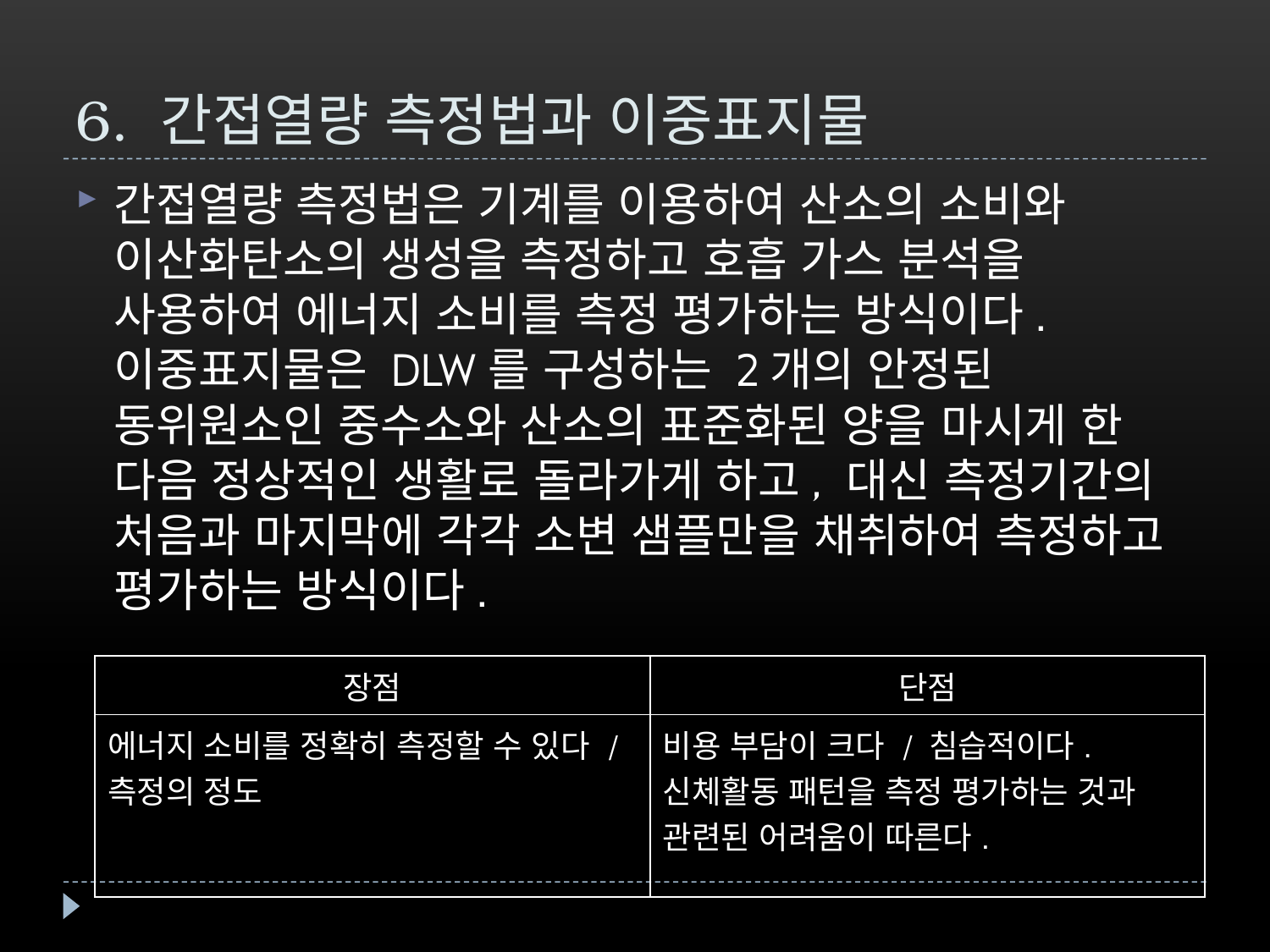

# 6. 간접열량 측정법과 이중표지물
간접열량 측정법은 기계를 이용하여 산소의 소비와 이산화탄소의 생성을 측정하고 호흡 가스 분석을 사용하여 에너지 소비를 측정 평가하는 방식이다. 이중표지물은 DLW를 구성하는 2개의 안정된 동위원소인 중수소와 산소의 표준화된 양을 마시게 한 다음 정상적인 생활로 돌라가게 하고, 대신 측정기간의 처음과 마지막에 각각 소변 샘플만을 채취하여 측정하고 평가하는 방식이다.

| 장점 | 단점 |
| --- | --- |
| 에너지 소비를 정확히 측정할 수 있다 / 측정의 정도 | 비용 부담이 크다 / 침습적이다. 신체활동 패턴을 측정 평가하는 것과 관련된 어려움이 따른다. |